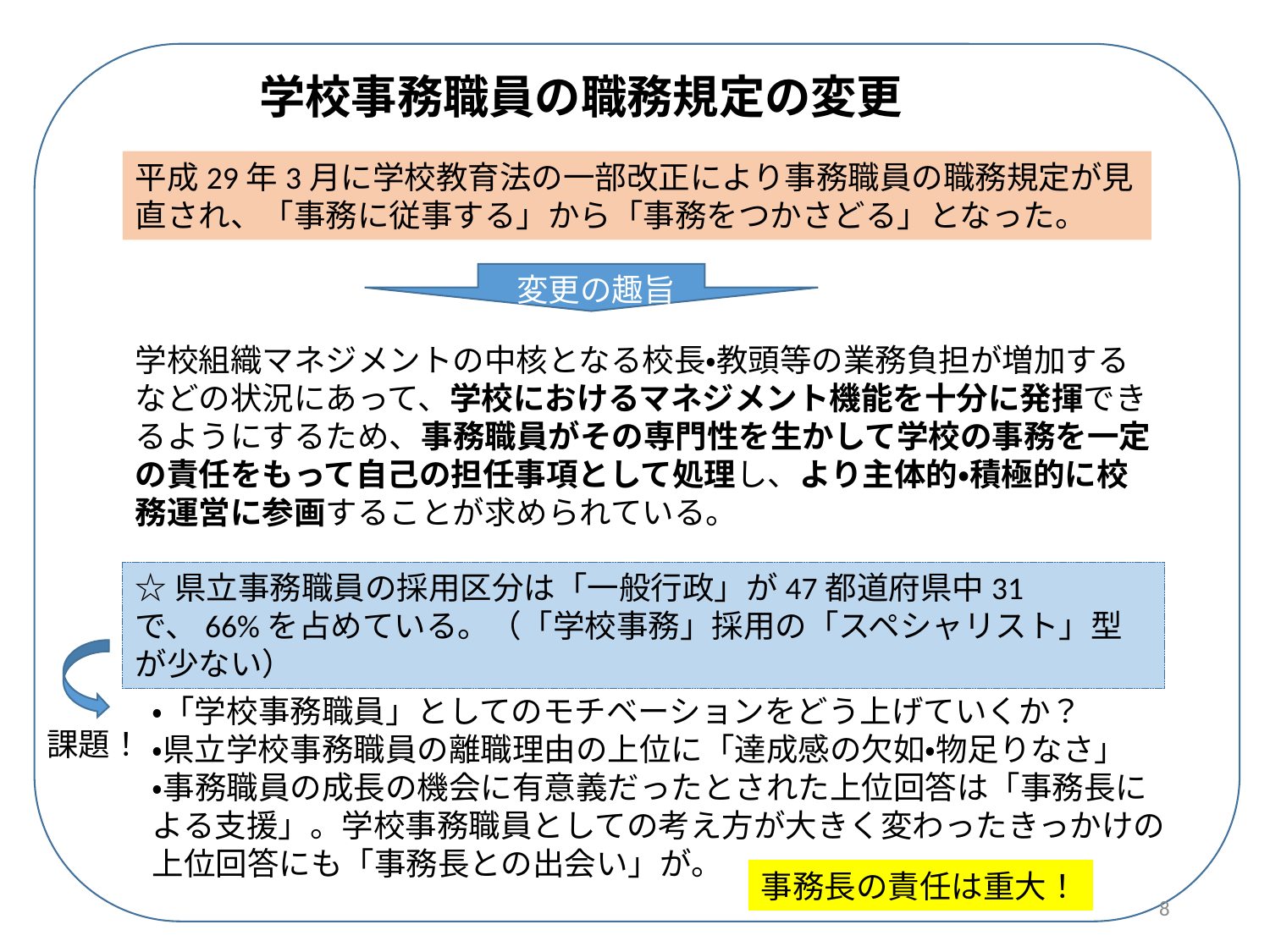

学校事務職員の職務規定の変更
平成29年3月に学校教育法の一部改正により事務職員の職務規定が見直され、「事務に従事する」から「事務をつかさどる」となった。

変更の趣旨
学校組織マネジメントの中核となる校長・教頭等の業務負担が増加するなどの状況にあって、学校におけるマネジメント機能を十分に発揮できるようにするため、事務職員がその専門性を生かして学校の事務を一定の責任をもって自己の担任事項として処理し、より主体的・積極的に校務運営に参画することが求められている。
☆県立事務職員の採用区分は「一般行政」が47都道府県中31で、66%を占めている。（「学校事務」採用の「スペシャリスト」型が少ない）

・「学校事務職員」としてのモチベーションをどう上げていくか？
・県立学校事務職員の離職理由の上位に「達成感の欠如・物足りなさ」
・事務職員の成長の機会に有意義だったとされた上位回答は「事務長による支援」。学校事務職員としての考え方が大きく変わったきっかけの上位回答にも「事務長との出会い」が。
課題！
事務長の責任は重大！
8